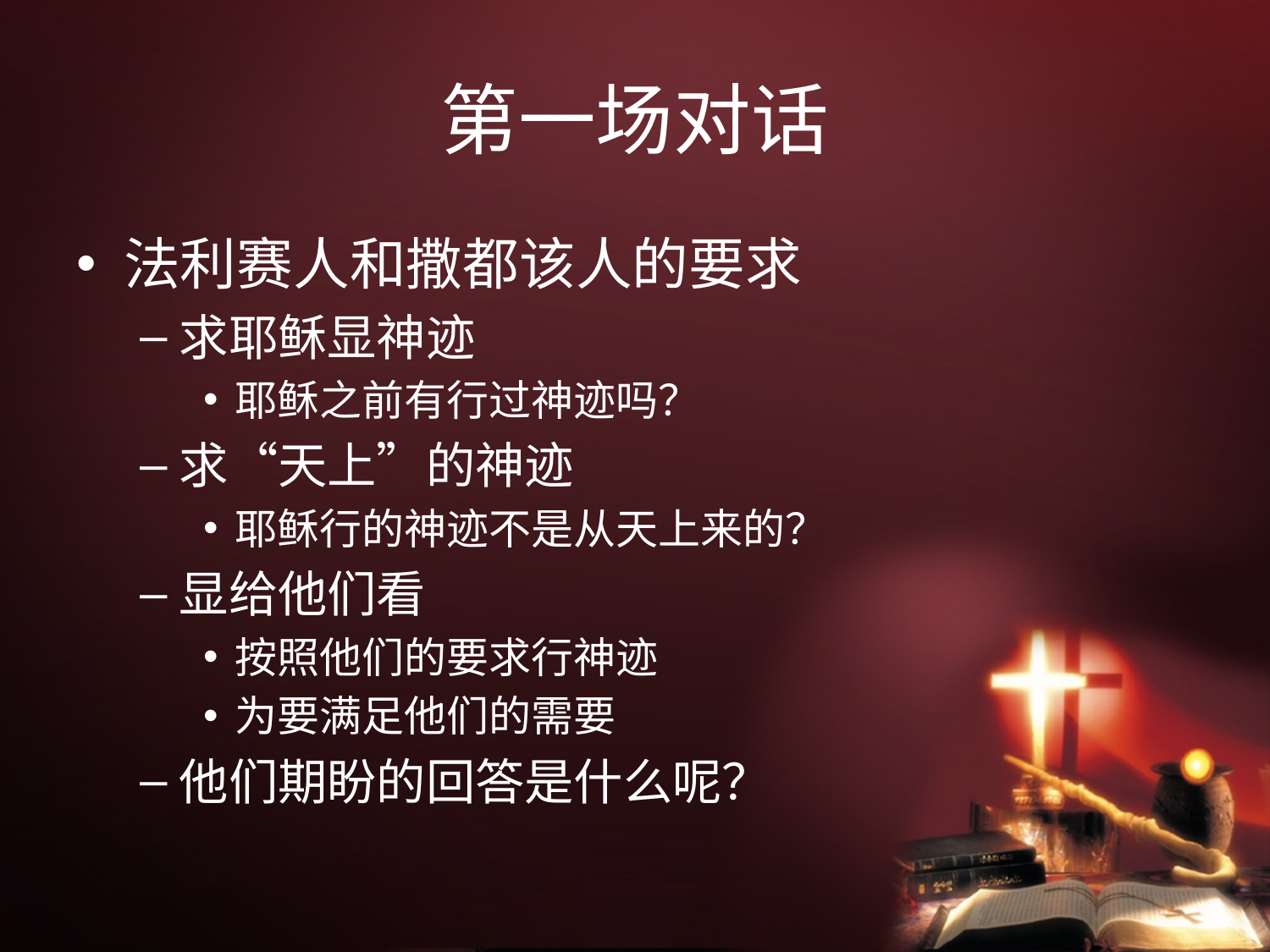

# 第一场对话
法利赛人和撒都该人的要求
求耶稣显神迹
耶稣之前有行过神迹吗？
求“天上”的神迹
耶稣行的神迹不是从天上来的？
显给他们看
按照他们的要求行神迹
为要满足他们的需要
他们期盼的回答是什么呢？